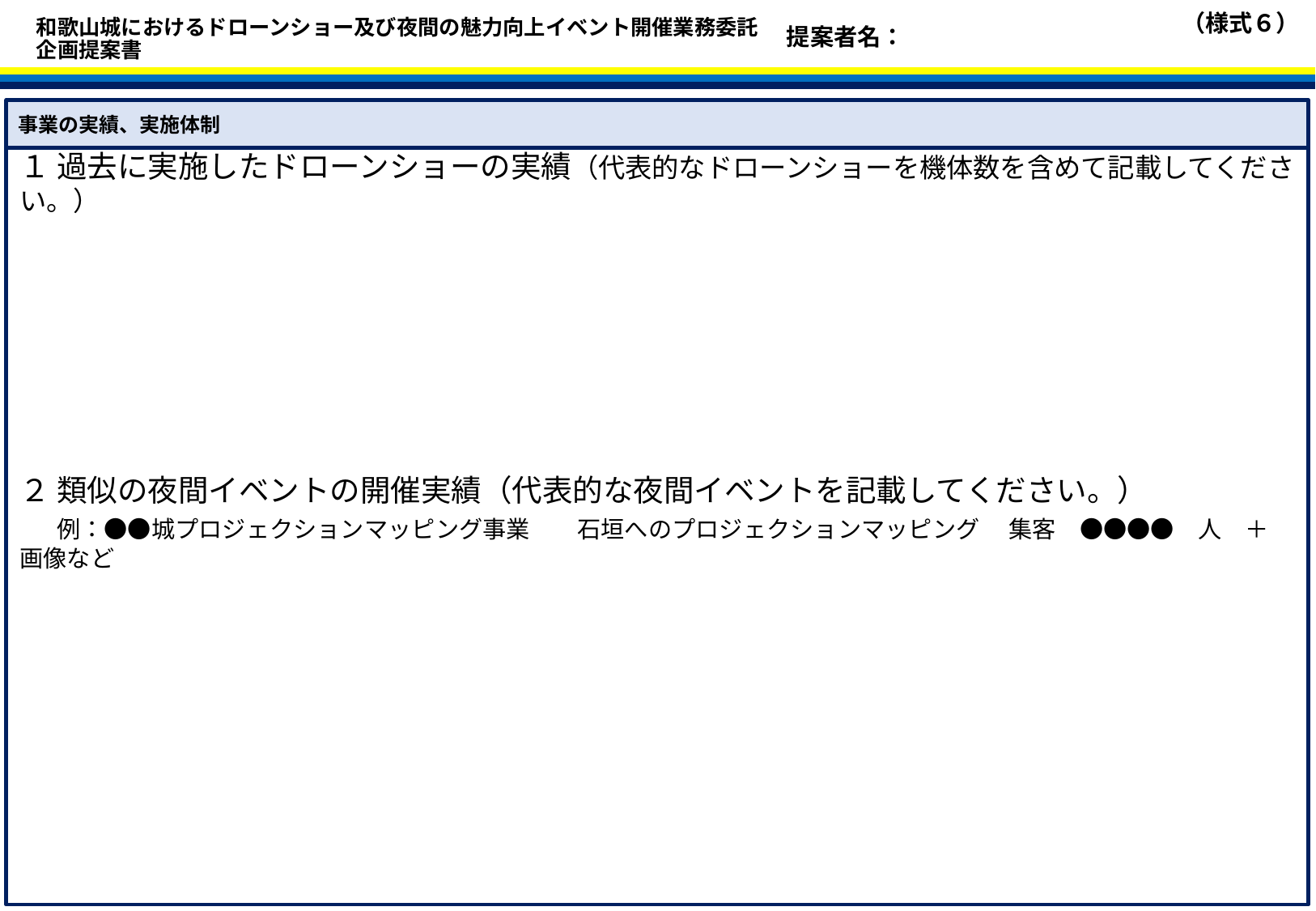

（様式６）
提案者名：
和歌山城におけるドローンショー及び夜間の魅力向上イベント開催業務委託
企画提案書
事業の実績、実施体制

１ 過去に実施したドローンショーの実績（代表的なドローンショーを機体数を含めて記載してください。）
２ 類似の夜間イベントの開催実績（代表的な夜間イベントを記載してください。）
　 例：●●城プロジェクションマッピング事業　　石垣へのプロジェクションマッピング 　集客　●●●●　人　＋　画像など